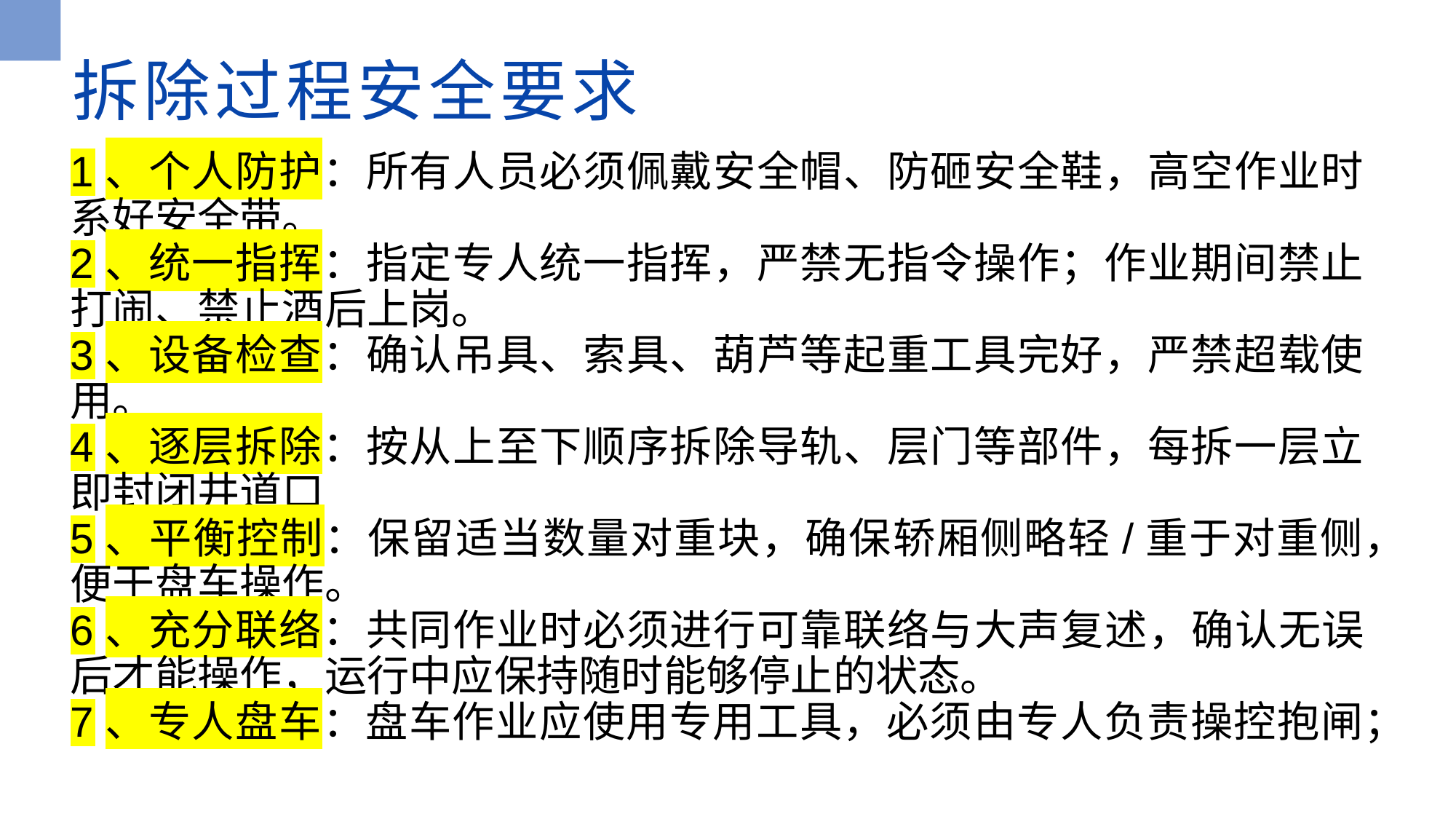

# 拆除过程安全要求
1、个人防护：所有人员必须佩戴安全帽、防砸安全鞋，高空作业时系好安全带。
2、统一指挥：指定专人统一指挥，严禁无指令操作；作业期间禁止打闹、禁止酒后上岗。
3、设备检查：确认吊具、索具、葫芦等起重工具完好，严禁超载使用。
4、逐层拆除：按从上至下顺序拆除导轨、层门等部件，每拆一层立即封闭井道口
5、平衡控制：保留适当数量对重块，确保轿厢侧略轻/重于对重侧，便于盘车操作。
6、充分联络：共同作业时必须进行可靠联络与大声复述，确认无误后才能操作，运行中应保持随时能够停止的状态。
7、专人盘车：盘车作业应使用专用工具，必须由专人负责操控抱闸；